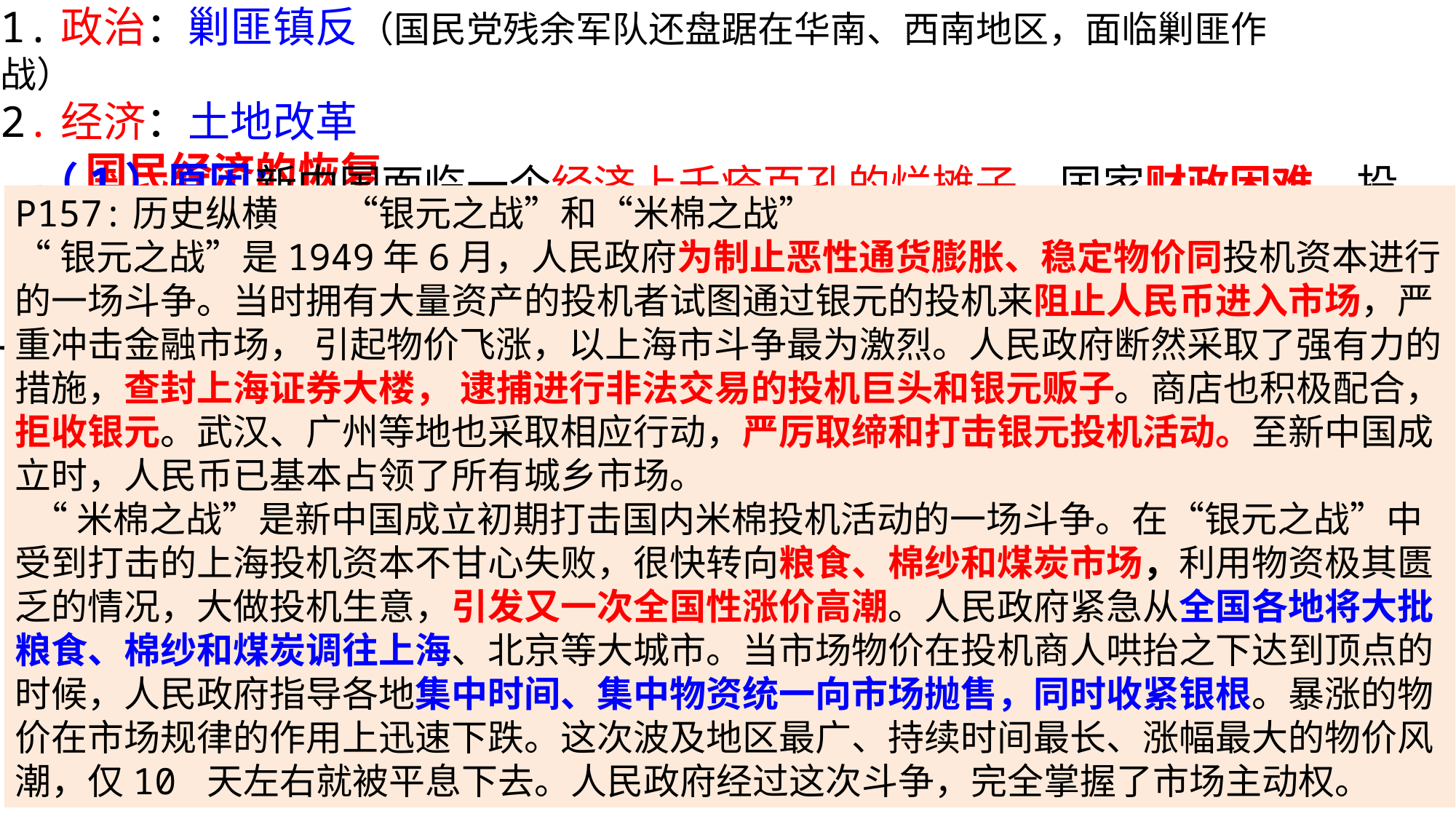

1.政治：剿匪镇反（国民党残余军队还盘踞在华南、西南地区，面临剿匪作战）
2.经济：土地改革
        国民经济的恢复
（1）原因：

（2）内容：

（3）结果：

新中国面临一个经济上千疮百孔的烂摊子。国家财政困难，投机商人乘机抢购物资，囤积居奇，拒用人民币，倒卖银元，加剧物价飞速上涨。为了制止投机资本制造的市场混乱，党和政府采取有力的经济措施和必要的行政、法律等手段，
P157:历史纵横   	“银元之战”和“米棉之战”
“银元之战”是1949年6月，人民政府为制止恶性通货膨胀、稳定物价同投机资本进行的一场斗争。当时拥有大量资产的投机者试图通过银元的投机来阻止人民币进入市场，严重冲击金融市场， 引起物价飞涨，以上海市斗争最为激烈。人民政府断然采取了强有力的措施，查封上海证券大楼， 逮捕进行非法交易的投机巨头和银元贩子。商店也积极配合，拒收银元。武汉、广州等地也采取相应行动，严厉取缔和打击银元投机活动。至新中国成立时，人民币已基本占领了所有城乡市场。
  “米棉之战”是新中国成立初期打击国内米棉投机活动的一场斗争。在“银元之战”中受到打击的上海投机资本不甘心失败，很快转向粮食、棉纱和煤炭市场，利用物资极其匮乏的情况，大做投机生意，引发又一次全国性涨价高潮。人民政府紧急从全国各地将大批粮食、棉纱和煤炭调往上海、北京等大城市。当市场物价在投机商人哄抬之下达到顶点的时候，人民政府指导各地集中时间、集中物资统一向市场抛售，同时收紧银根。暴涨的物价在市场规律的作用上迅速下跌。这次波及地区最广、持续时间最长、涨幅最大的物价风潮，仅10 天左右就被平息下去。人民政府经过这次斗争，完全掌握了市场主动权。

①“银元之战” 和“米棉之战”